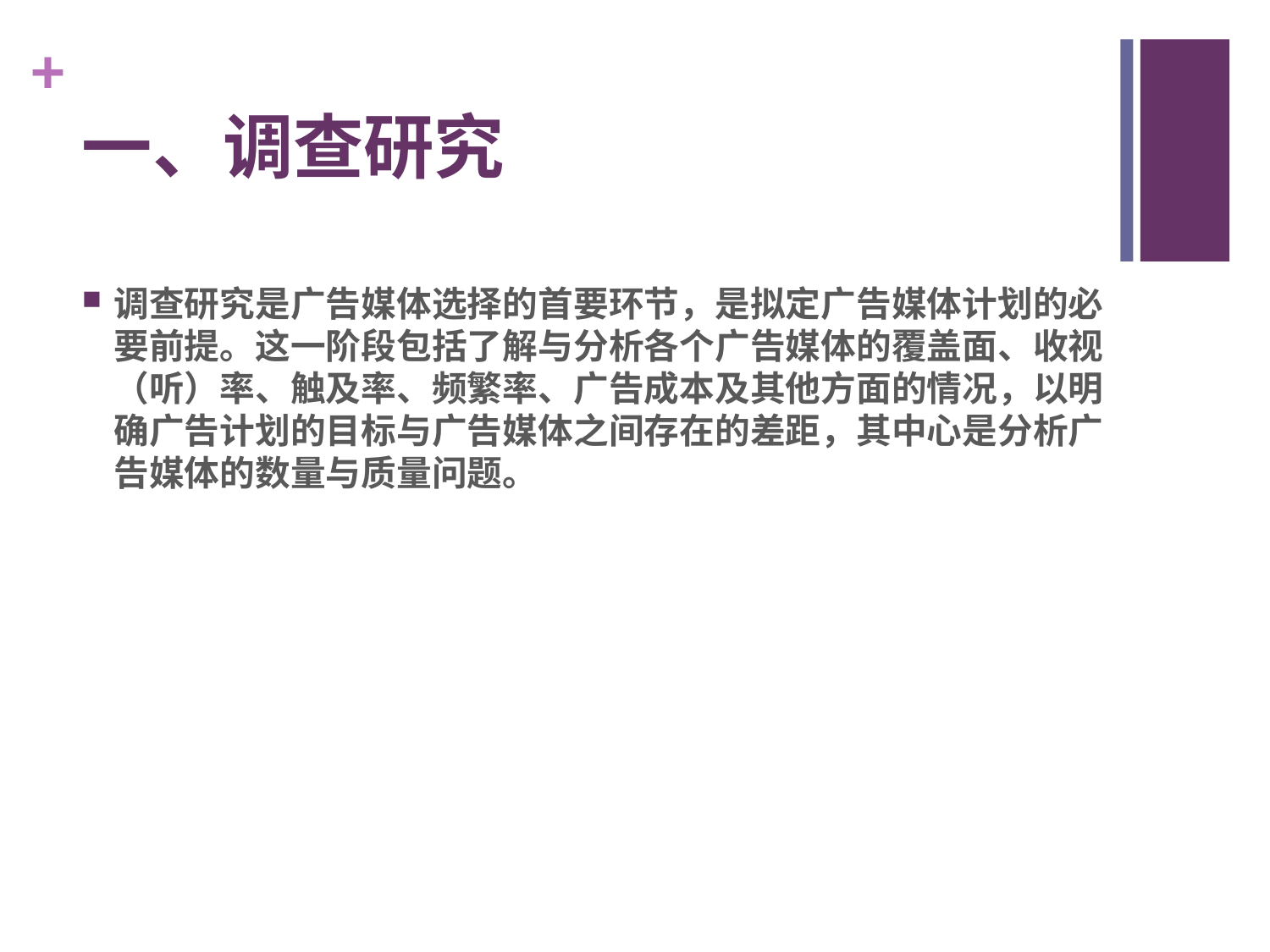

# 一、调查研究
调查研究是广告媒体选择的首要环节，是拟定广告媒体计划的必要前提。这一阶段包括了解与分析各个广告媒体的覆盖面、收视（听）率、触及率、频繁率、广告成本及其他方面的情况，以明确广告计划的目标与广告媒体之间存在的差距，其中心是分析广告媒体的数量与质量问题。